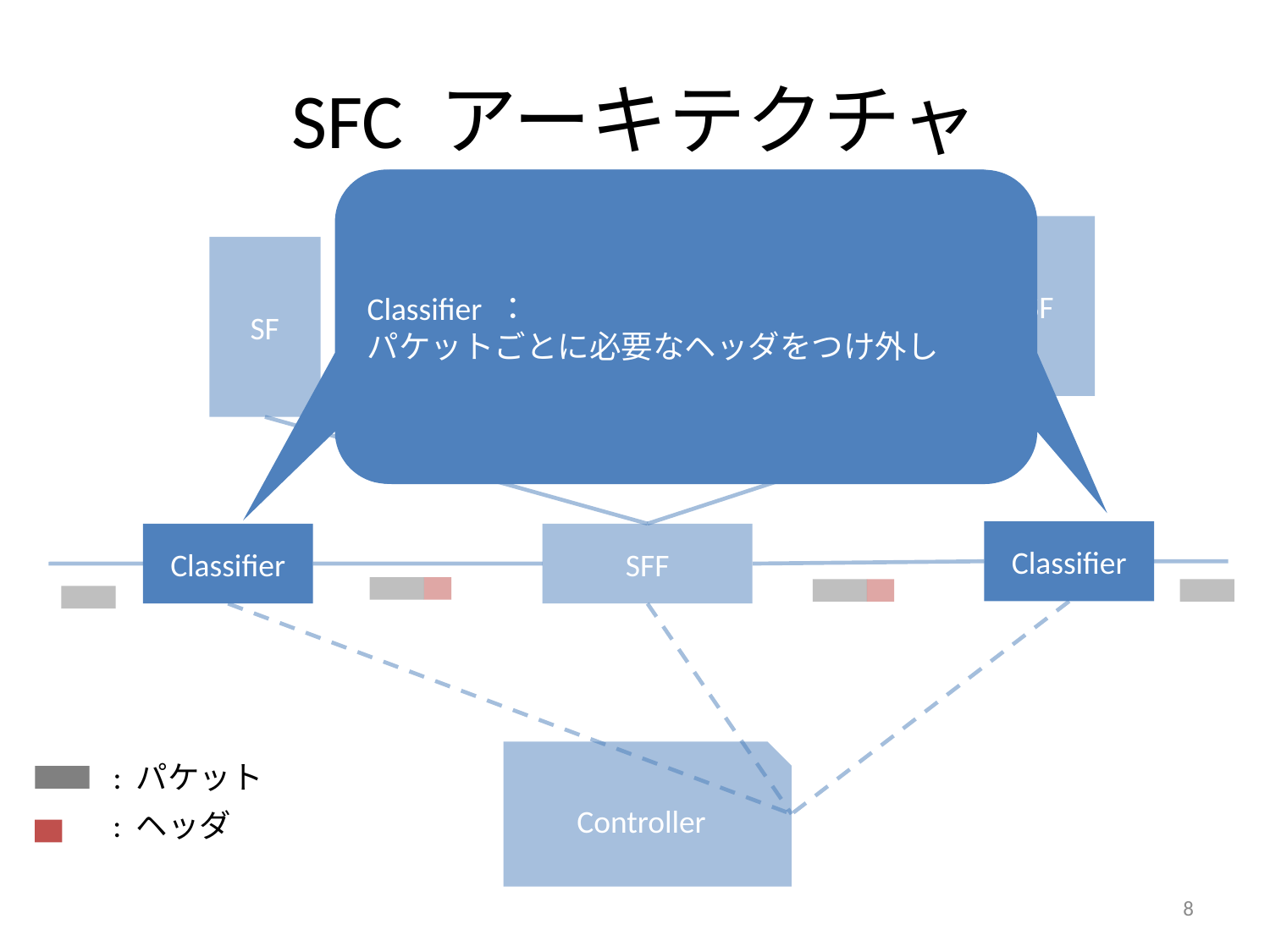

# SFC アーキテクチャ
Classifier ：
パケットごとに必要なヘッダをつけ外し
Classifier ：
パケットごとに必要なヘッダをつけ外し
SF
SF

SFP

Classifier
Classifier
SFF

Controller
: パケット

: ヘッダ

8